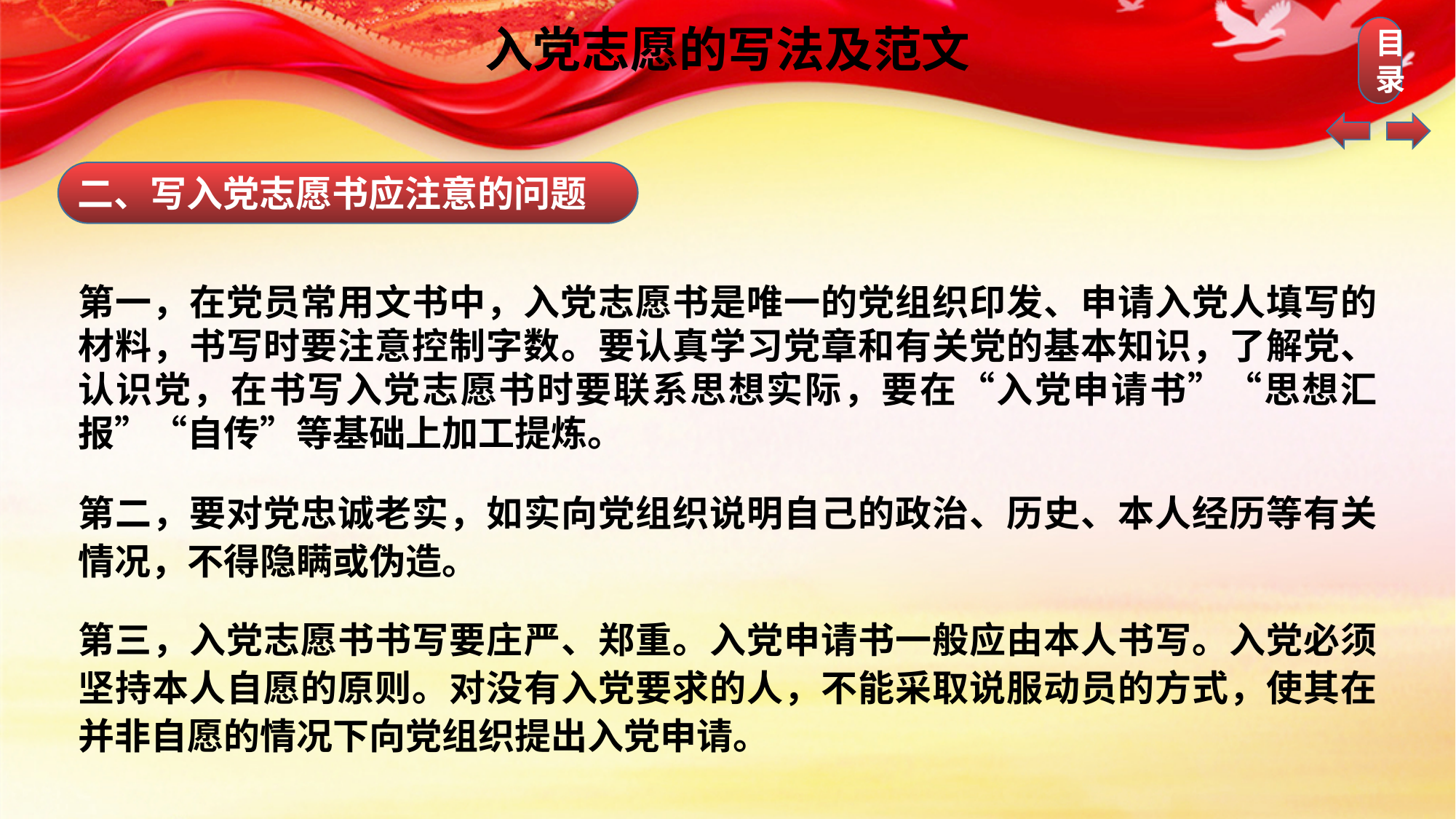

入党志愿的写法及范文
二、写入党志愿书应注意的问题
第一，在党员常用文书中，入党志愿书是唯一的党组织印发、申请入党人填写的材料，书写时要注意控制字数。要认真学习党章和有关党的基本知识，了解党、认识党，在书写入党志愿书时要联系思想实际，要在“入党申请书”“思想汇报”“自传”等基础上加工提炼。
第二，要对党忠诚老实，如实向党组织说明自己的政治、历史、本人经历等有关情况，不得隐瞒或伪造。
第三，入党志愿书书写要庄严、郑重。入党申请书一般应由本人书写。入党必须坚持本人自愿的原则。对没有入党要求的人，不能采取说服动员的方式，使其在并非自愿的情况下向党组织提出入党申请。